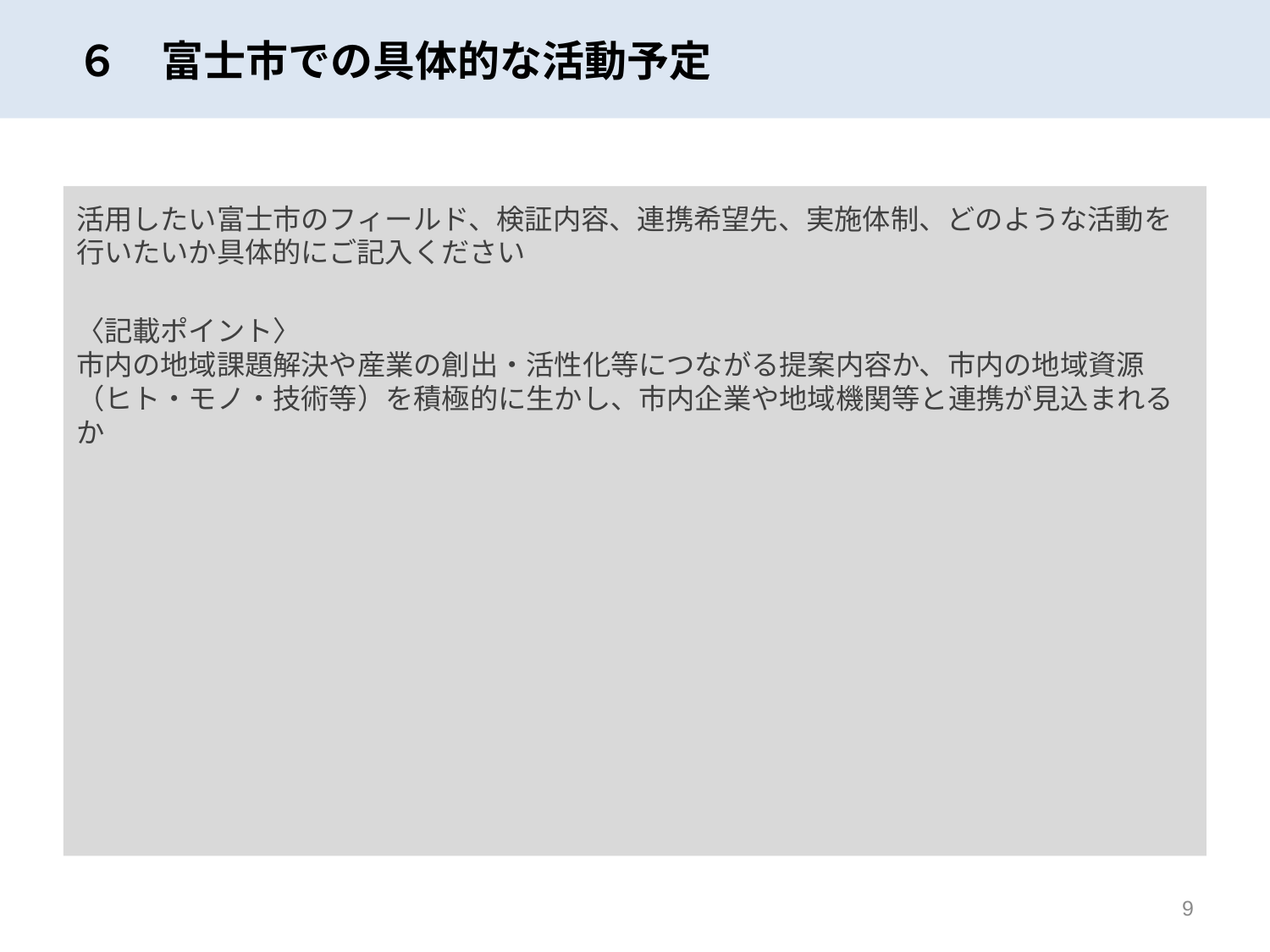

# ６　富士市での具体的な活動予定
活用したい富士市のフィールド、検証内容、連携希望先、実施体制、どのような活動を行いたいか具体的にご記入ください

〈記載ポイント〉
市内の地域課題解決や産業の創出・活性化等につながる提案内容か、市内の地域資源（ヒト・モノ・技術等）を積極的に生かし、市内企業や地域機関等と連携が見込まれるか
9